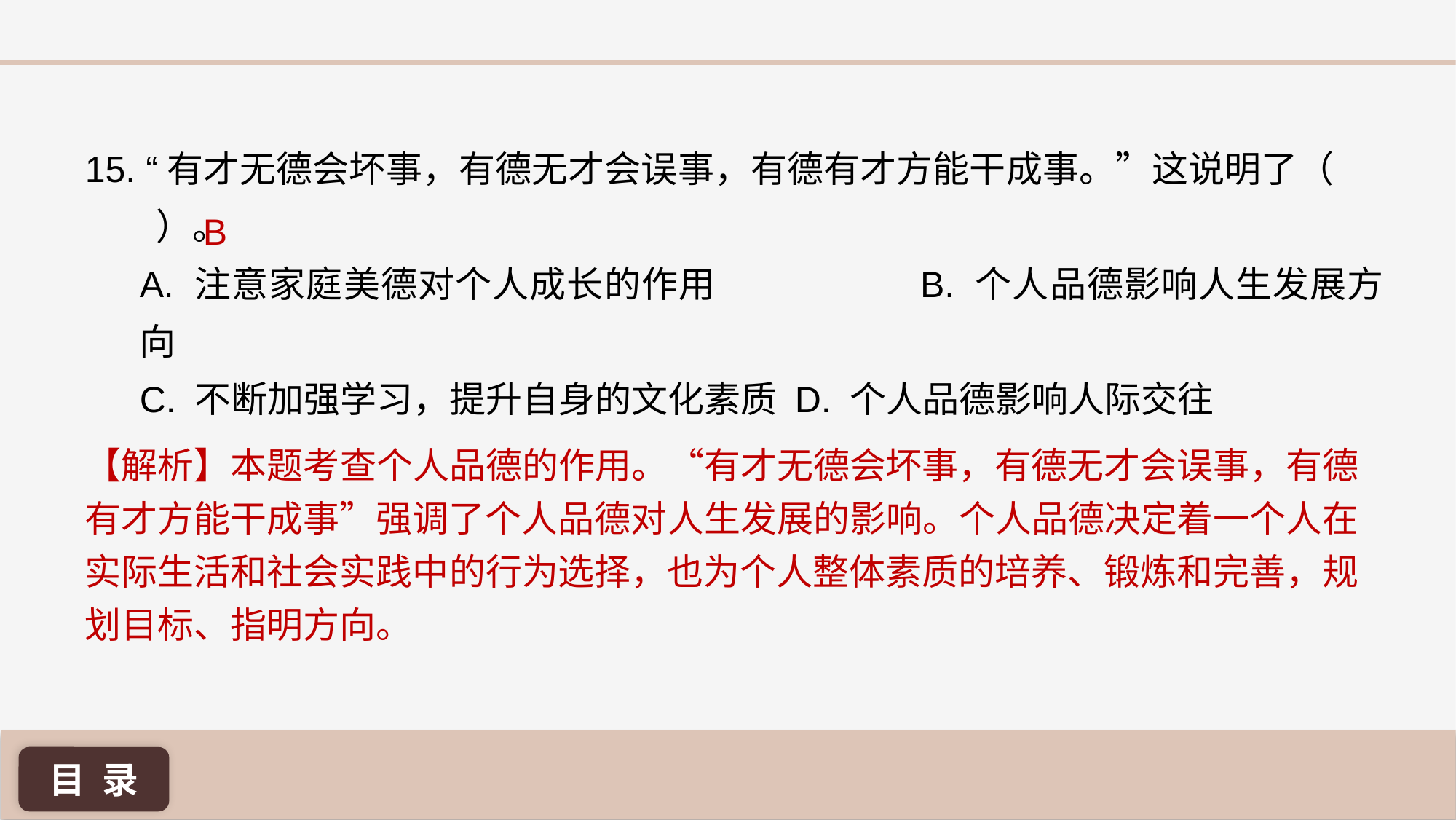

15. “有才无德会坏事，有德无才会误事，有德有才方能干成事。”这说明了（         ）。
A. 注意家庭美德对个人成长的作用 		B. 个人品德影响人生发展方向
C. 不断加强学习，提升自身的文化素质 	D. 个人品德影响人际交往
B
【解析】本题考查个人品德的作用。“有才无德会坏事，有德无才会误事，有德有才方能干成事”强调了个人品德对人生发展的影响。个人品德决定着一个人在实际生活和社会实践中的行为选择，也为个人整体素质的培养、锻炼和完善，规划目标、指明方向。